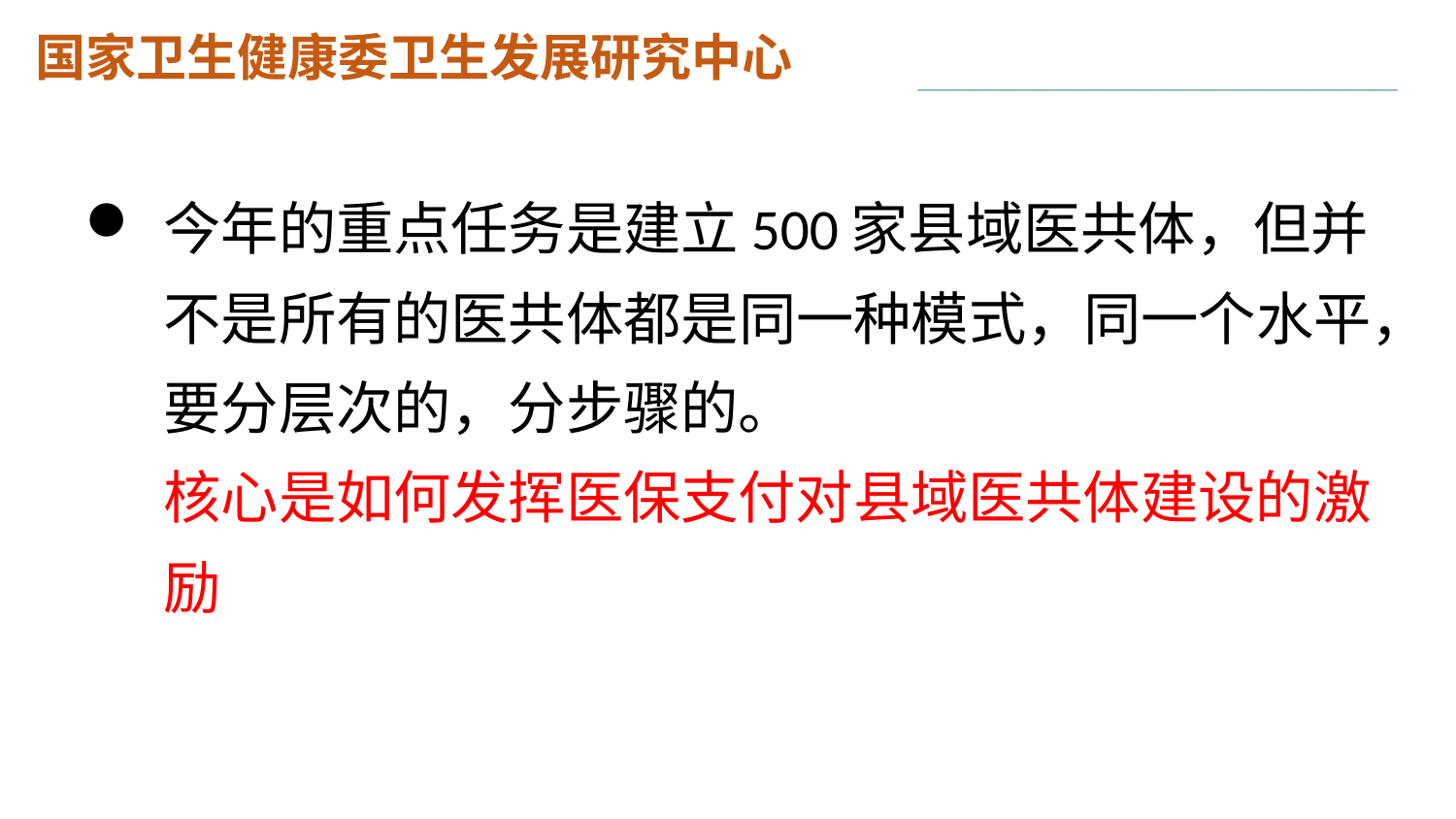

# 今年的重点任务是建立500家县域医共体，但并不是所有的医共体都是同一种模式，同一个水平，要分层次的，分步骤的。 核心是如何发挥医保支付对县域医共体建设的激励